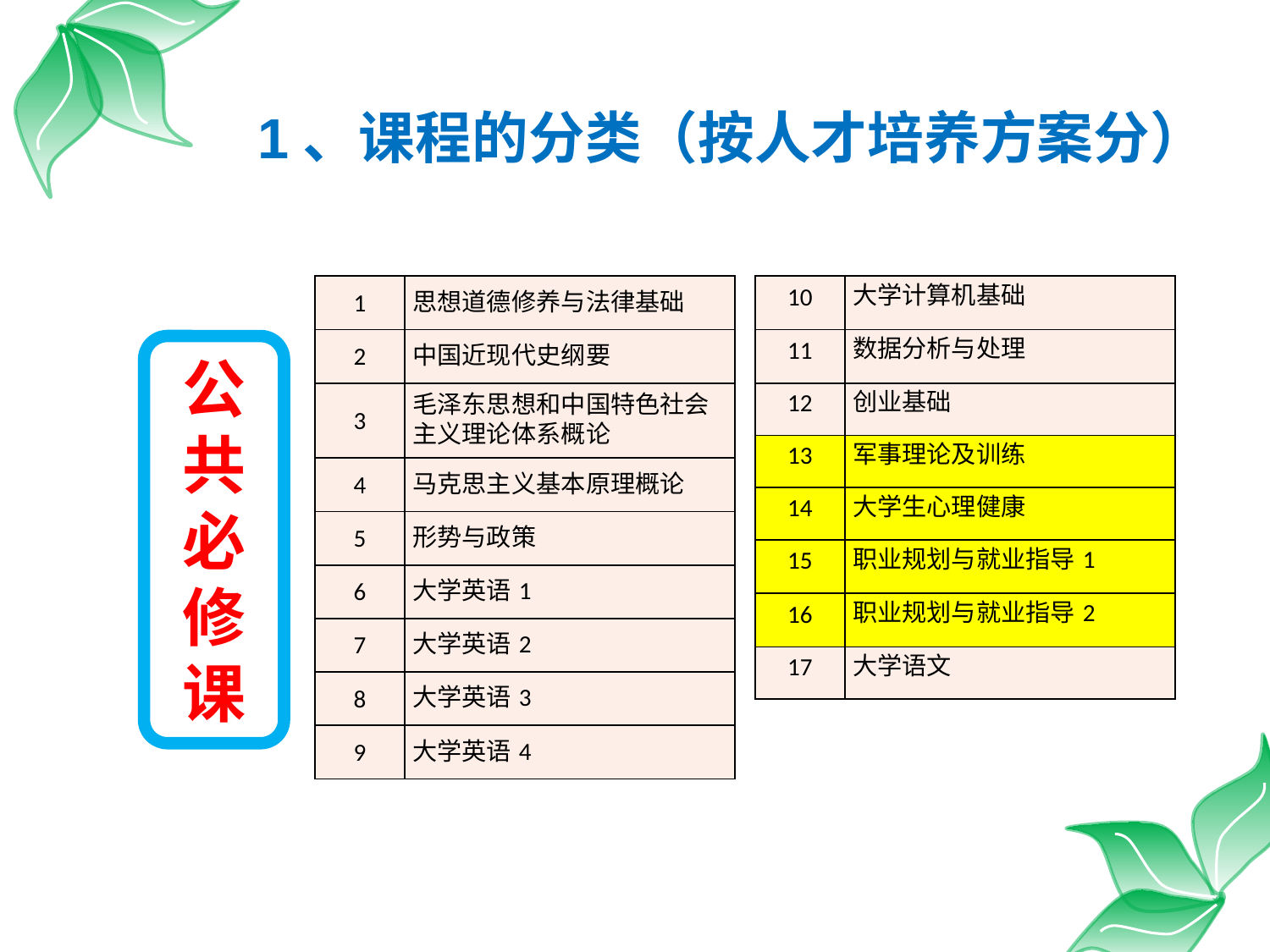

1、课程的分类（按人才培养方案分）
| 1 | 思想道德修养与法律基础 |
| --- | --- |
| 2 | 中国近现代史纲要 |
| 3 | 毛泽东思想和中国特色社会主义理论体系概论 |
| 4 | 马克思主义基本原理概论 |
| 5 | 形势与政策 |
| 6 | 大学英语1 |
| 7 | 大学英语2 |
| 8 | 大学英语3 |
| 9 | 大学英语4 |
| 10 | 大学计算机基础 |
| --- | --- |
| 11 | 数据分析与处理 |
| 12 | 创业基础 |
| 13 | 军事理论及训练 |
| 14 | 大学生心理健康 |
| 15 | 职业规划与就业指导1 |
| 16 | 职业规划与就业指导2 |
| 17 | 大学语文 |
公共必修课